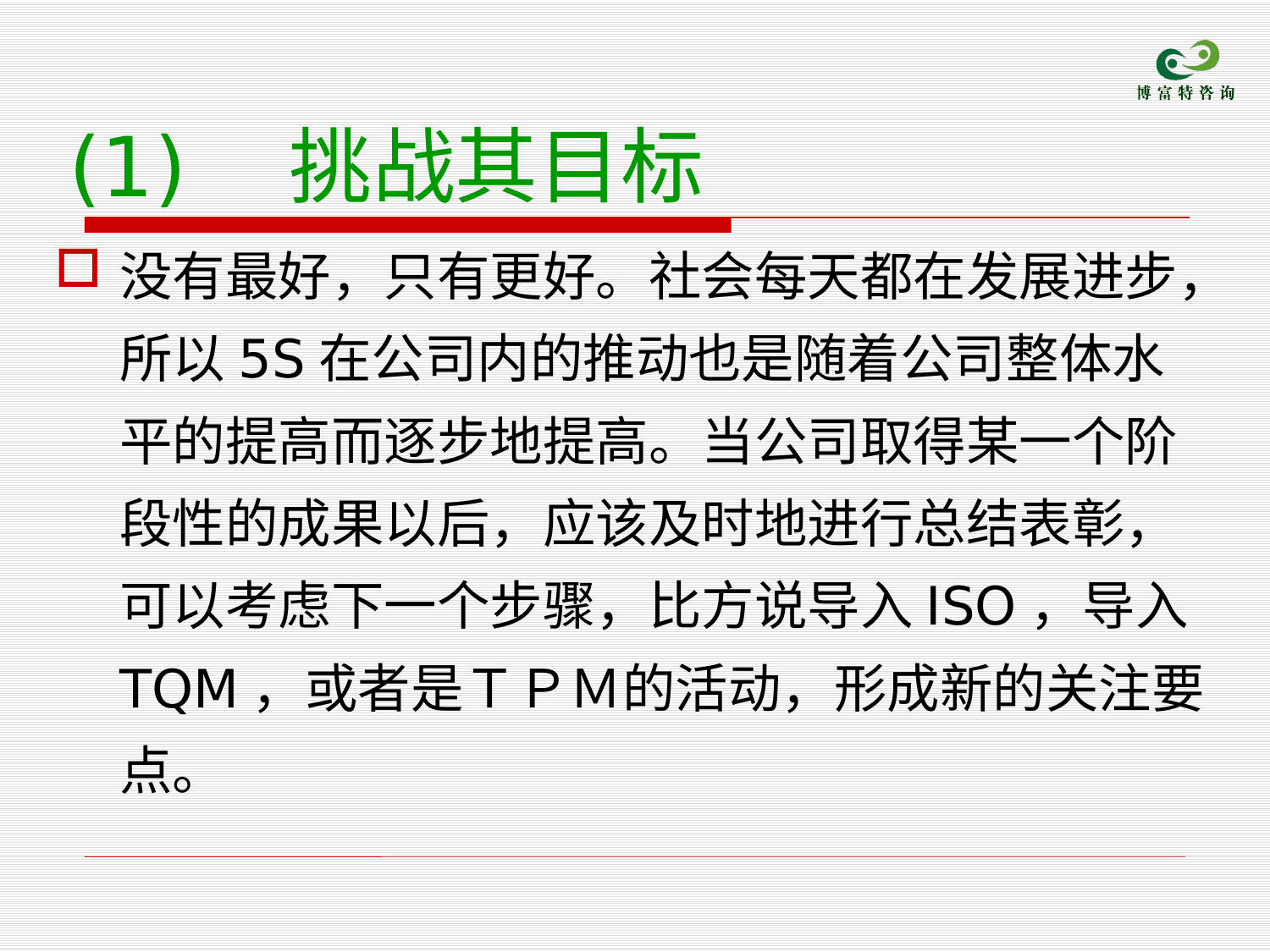

(1)　挑战其目标
没有最好，只有更好。社会每天都在发展进步，所以5S在公司内的推动也是随着公司整体水平的提高而逐步地提高。当公司取得某一个阶段性的成果以后，应该及时地进行总结表彰，可以考虑下一个步骤，比方说导入ISO，导入TQM，或者是ＴＰＭ的活动，形成新的关注要点。
444